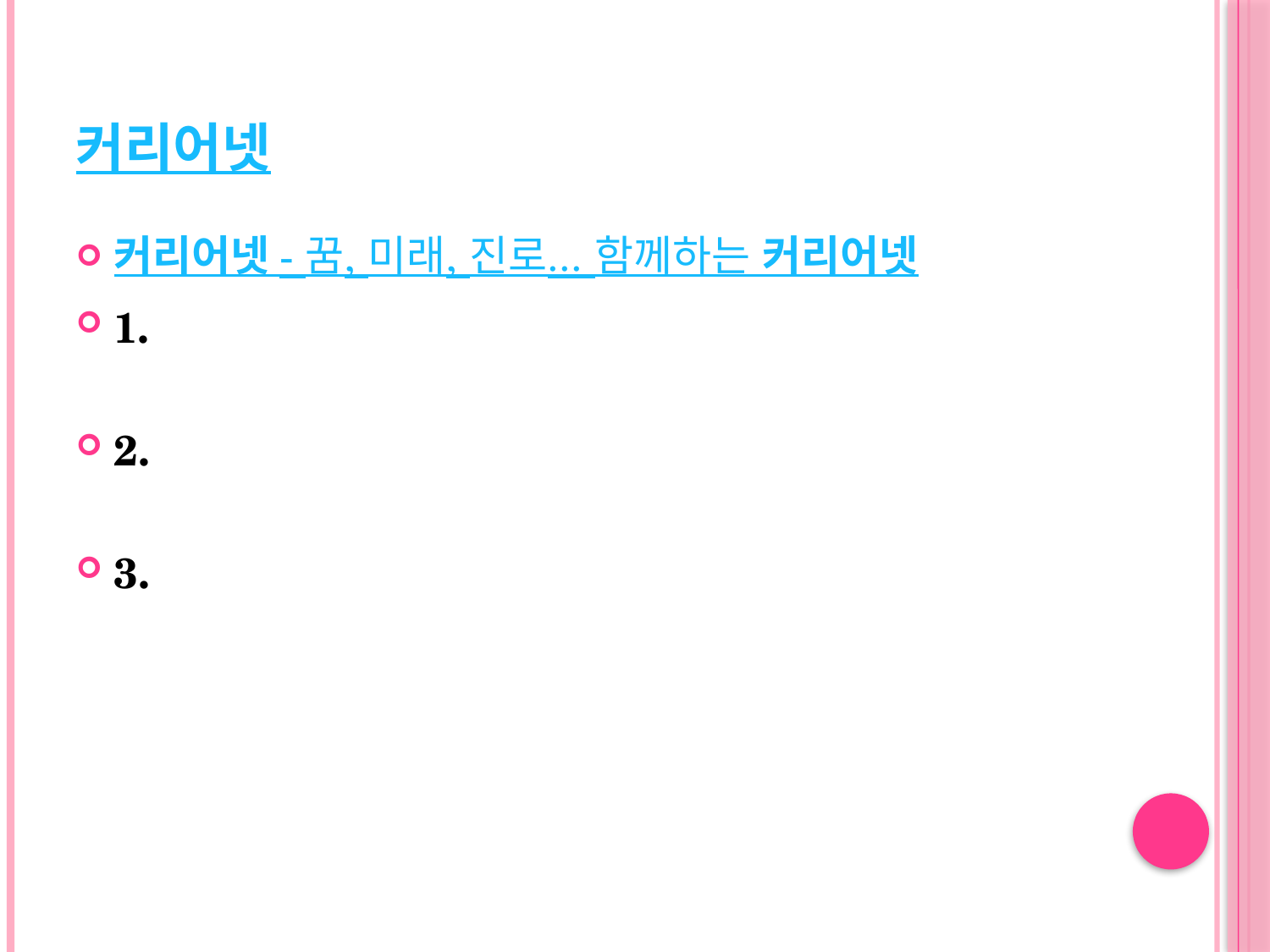

# 커리어넷
커리어넷 - 꿈, 미래, 진로... 함께하는 커리어넷
1.

2.

3.